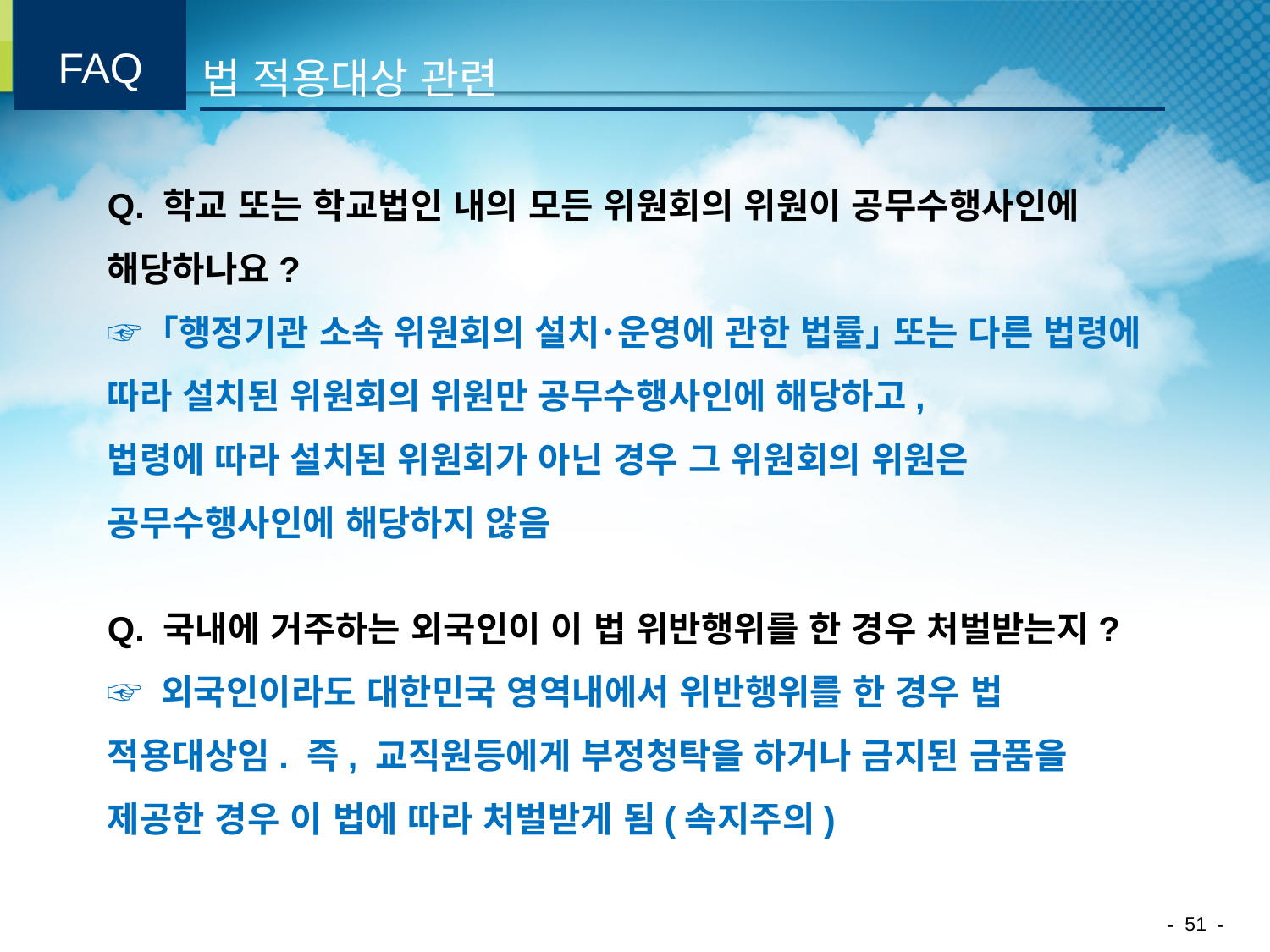

| FAQ |  | 법 적용대상 관련 |
| --- | --- | --- |
Q. 학교 또는 학교법인 내의 모든 위원회의 위원이 공무수행사인에 해당하나요?
☞ ｢행정기관 소속 위원회의 설치･운영에 관한 법률｣ 또는 다른 법령에 따라 설치된 위원회의 위원만 공무수행사인에 해당하고,
법령에 따라 설치된 위원회가 아닌 경우 그 위원회의 위원은 공무수행사인에 해당하지 않음

Q. 국내에 거주하는 외국인이 이 법 위반행위를 한 경우 처벌받는지?
☞ 외국인이라도 대한민국 영역내에서 위반행위를 한 경우 법 적용대상임. 즉, 교직원등에게 부정청탁을 하거나 금지된 금품을 제공한 경우 이 법에 따라 처벌받게 됨(속지주의)
-  51  -